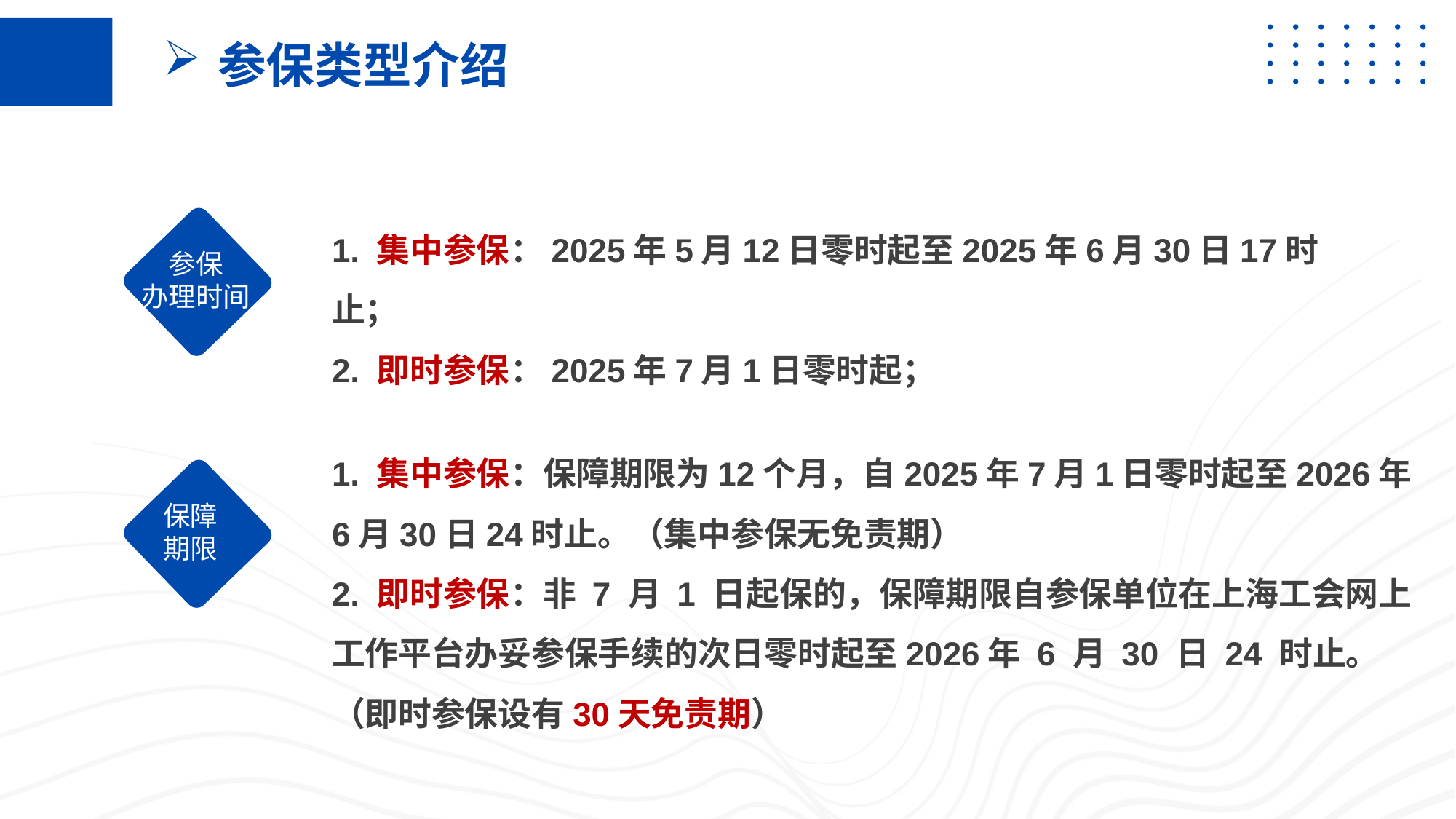

参保类型介绍

1. 集中参保：2025年5月12日零时起至2025年6月30日17时止；
2. 即时参保：2025年7月1日零时起；

参保
办理时间
1. 集中参保：保障期限为12个月，自2025年7月1日零时起至2026年6月30日24时止。（集中参保无免责期）
2. 即时参保：非 7 月 1 日起保的，保障期限自参保单位在上海工会网上工作平台办妥参保手续的次日零时起至2026年 6 月 30 日 24 时止。
（即时参保设有30天免责期）

保障
期限